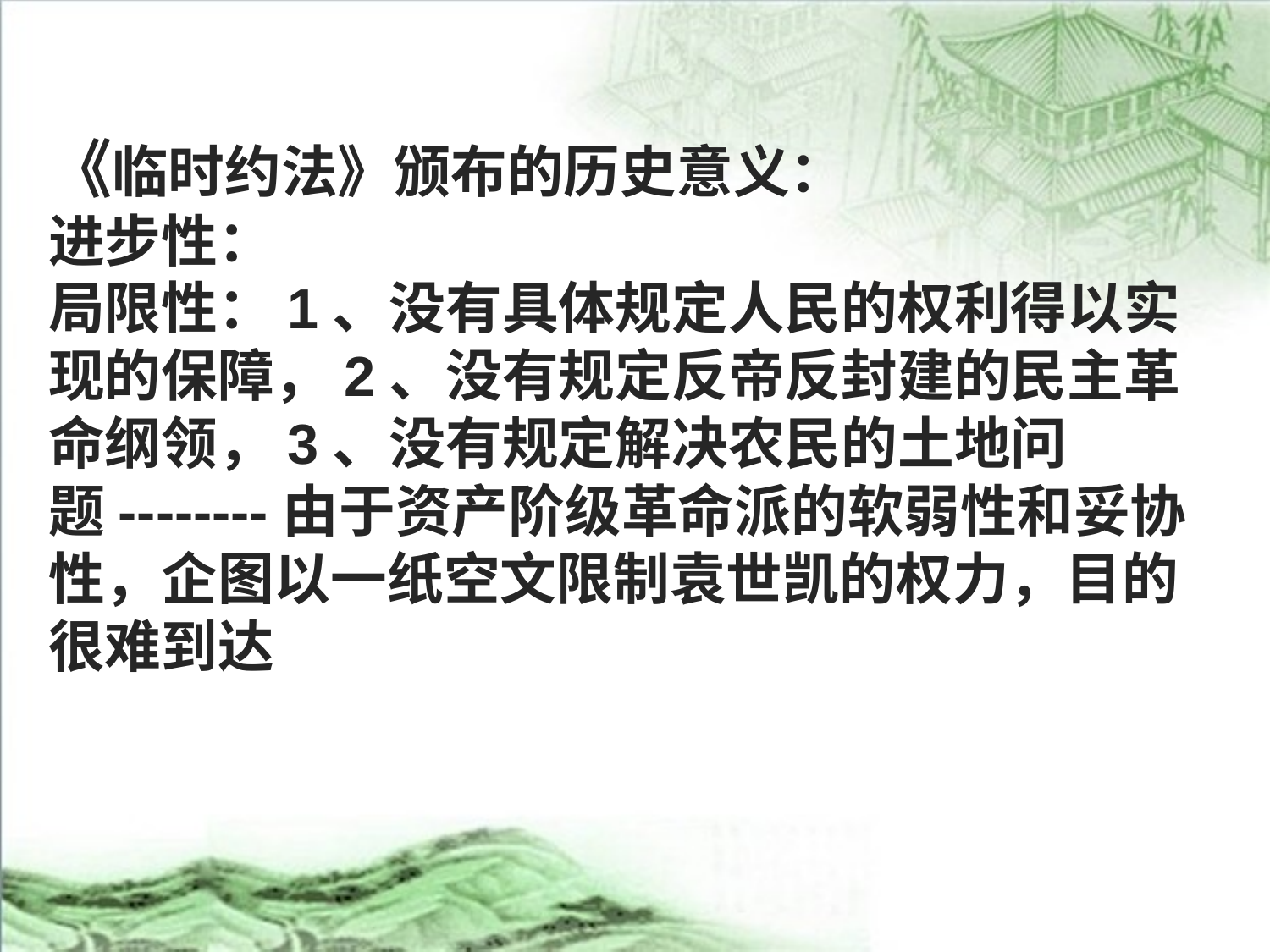

《临时约法》颁布的历史意义：
进步性：
局限性：1、没有具体规定人民的权利得以实现的保障，2、没有规定反帝反封建的民主革命纲领，3、没有规定解决农民的土地问题--------由于资产阶级革命派的软弱性和妥协性，企图以一纸空文限制袁世凯的权力，目的很难到达